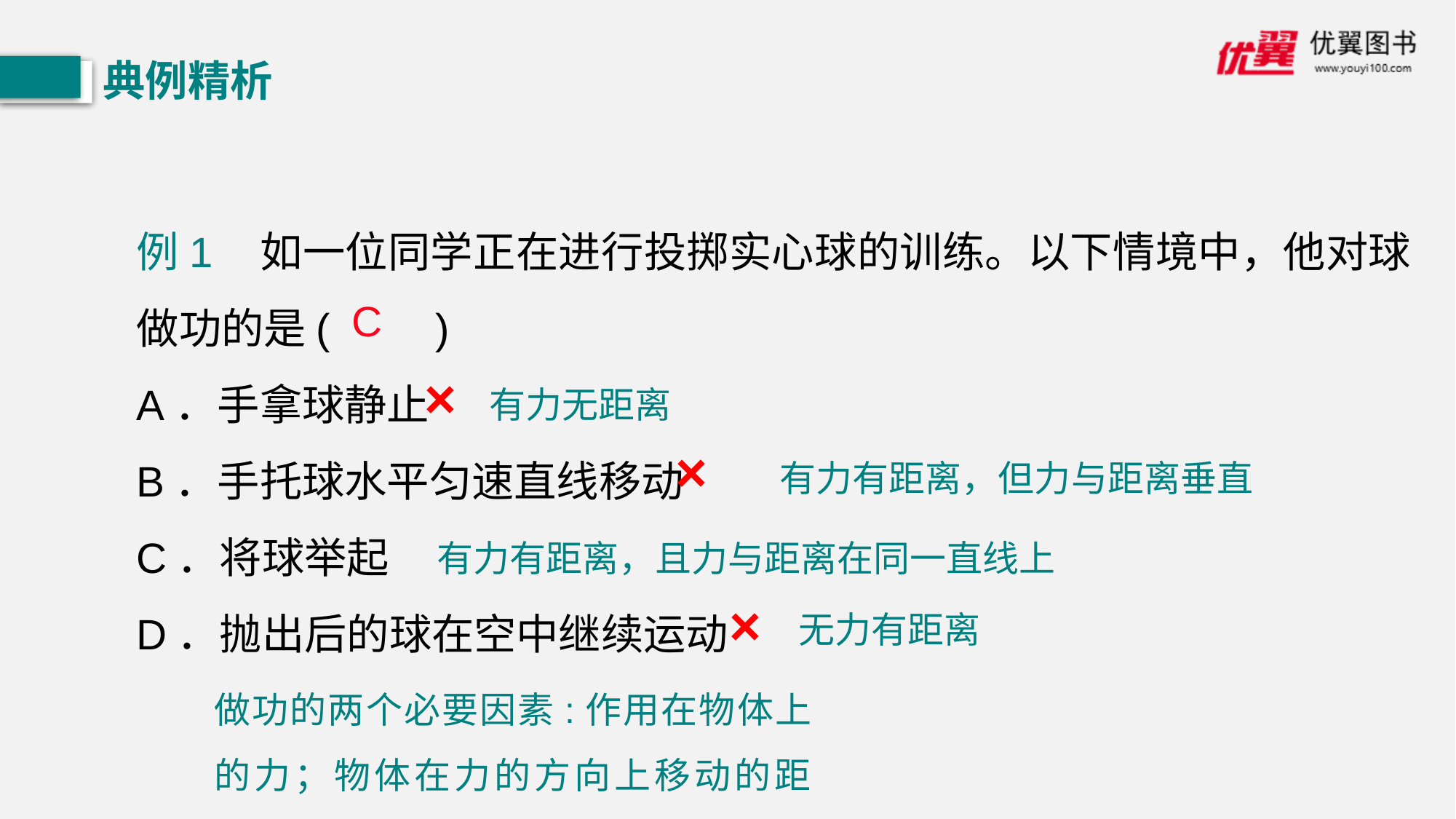

典例精析

例1   如一位同学正在进行投掷实心球的训练。以下情境中，他对球做功的是(　　)
A．手拿球静止
B．手托球水平匀速直线移动
C．将球举起
D．抛出后的球在空中继续运动
C
有力无距离
×
有力有距离，但力与距离垂直
×
有力有距离，且力与距离在同一直线上
无力有距离
×
做功的两个必要因素:作用在物体上的力；物体在力的方向上移动的距离。